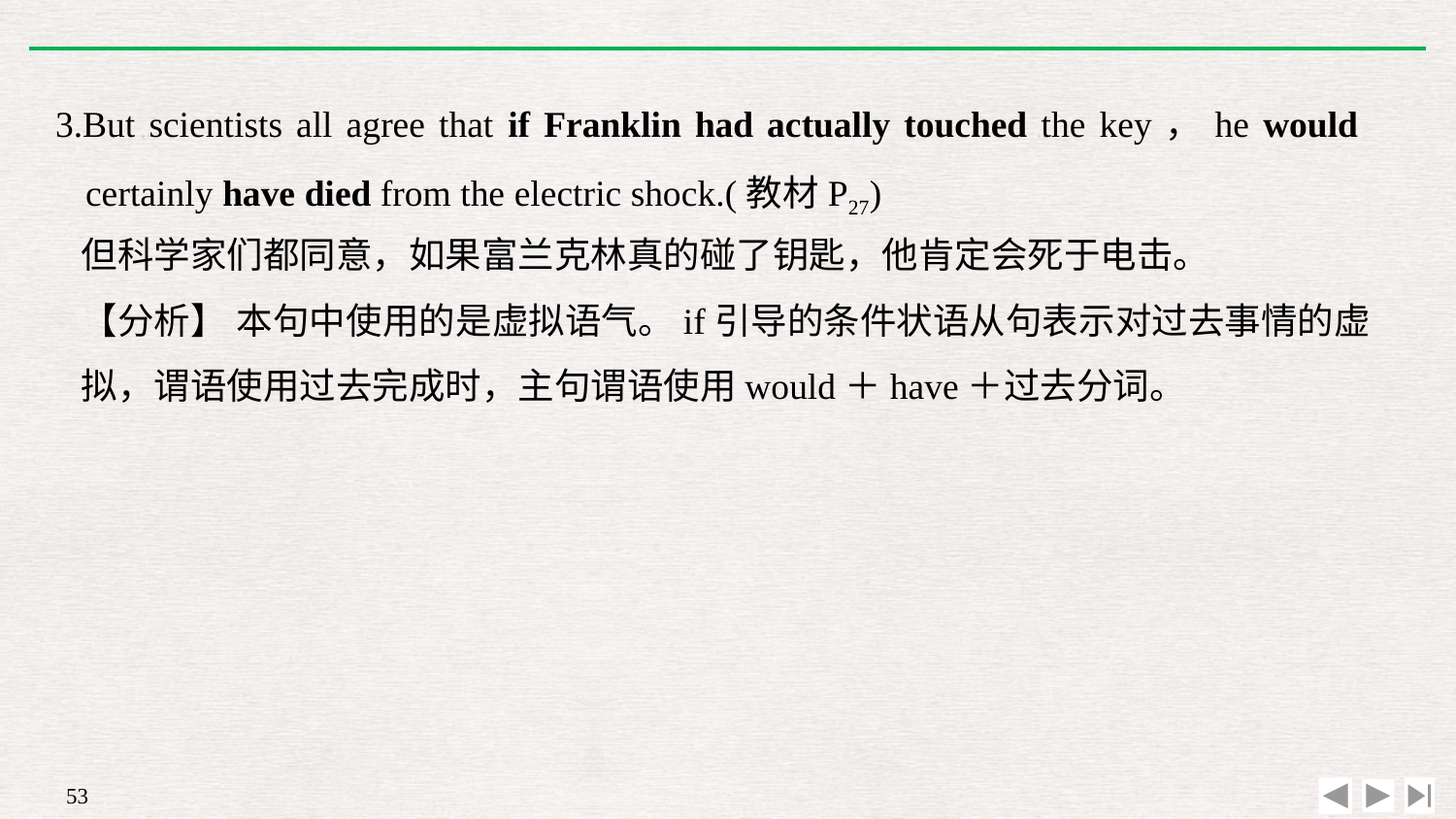

3.But scientists all agree that if Franklin had actually touched the key，he would certainly have died from the electric shock.(教材P27)
但科学家们都同意，如果富兰克林真的碰了钥匙，他肯定会死于电击。
【分析】 本句中使用的是虚拟语气。if引导的条件状语从句表示对过去事情的虚拟，谓语使用过去完成时，主句谓语使用would＋have＋过去分词。